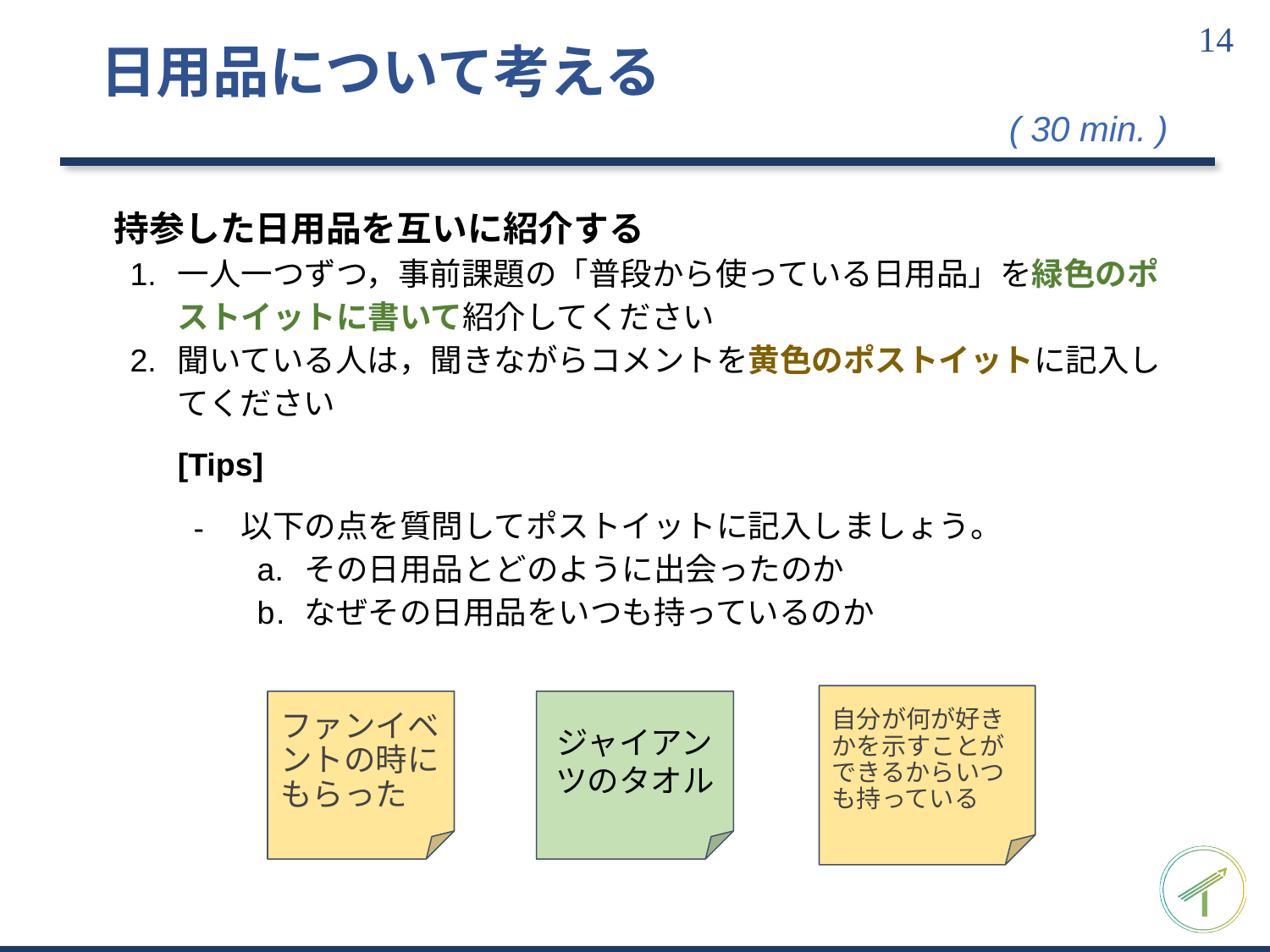

# 日用品について考える
( 30 min. )
持参した日用品を互いに紹介する
一人一つずつ，事前課題の「普段から使っている日用品」を緑色のポストイットに書いて紹介してください
聞いている人は，聞きながらコメントを黄色のポストイットに記入してください
[Tips]
以下の点を質問してポストイットに記入しましょう。
その日用品とどのように出会ったのか
なぜその日用品をいつも持っているのか

自分が何が好きかを示すことができるからいつも持っている
ファンイベントの時にもらった
ジャイアンツのタオル